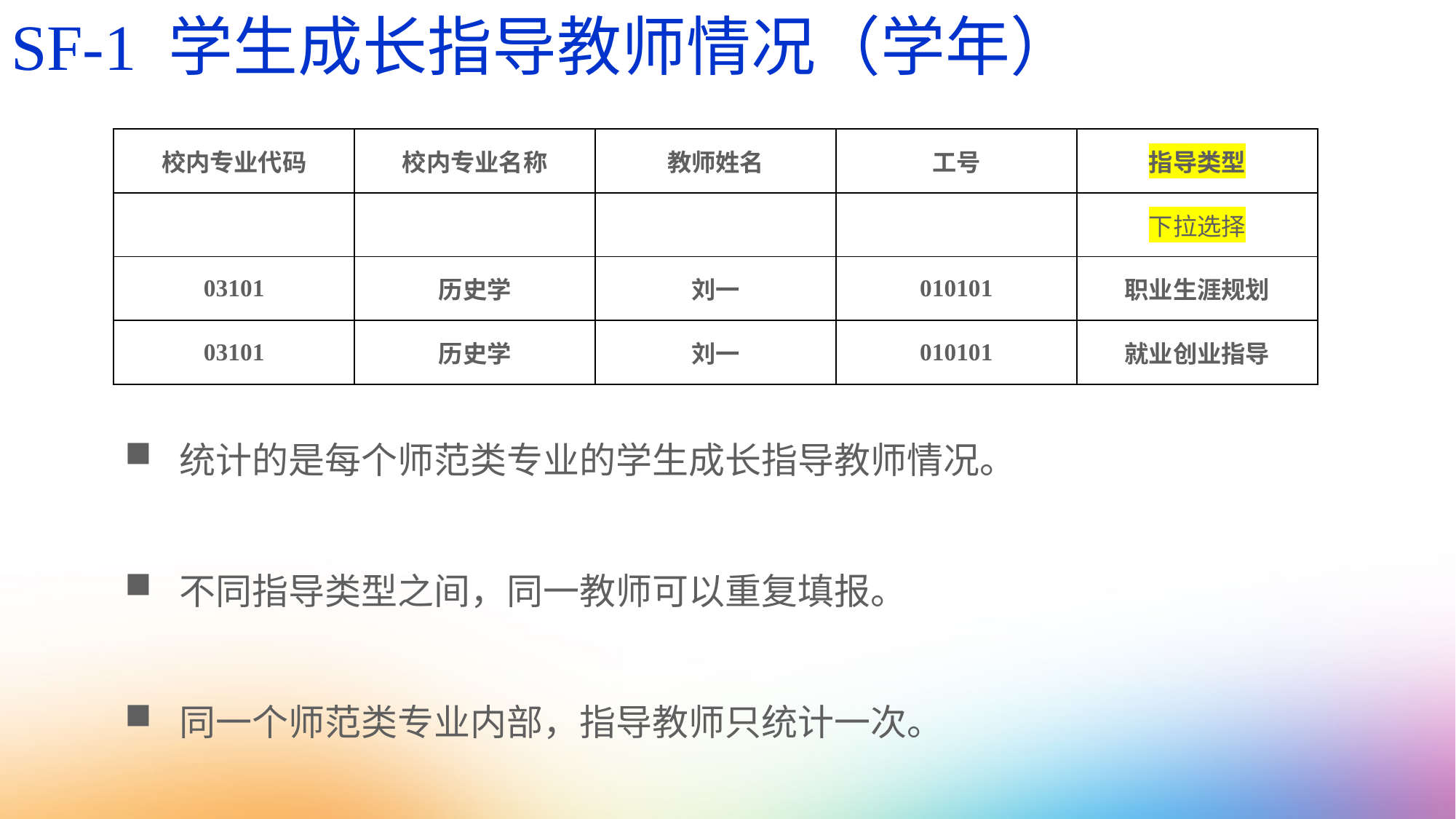

SF-1 学生成长指导教师情况（学年）

| 校内专业代码 | 校内专业名称 | 教师姓名 | 工号 | 指导类型 |
| --- | --- | --- | --- | --- |
|  |  |  |  | 下拉选择 |
| 03101 | 历史学 | 刘一 | 010101 | 职业生涯规划 |
| 03101 | 历史学 | 刘一 | 010101 | 就业创业指导 |
统计的是每个师范类专业的学生成长指导教师情况。

不同指导类型之间，同一教师可以重复填报。

同一个师范类专业内部，指导教师只统计一次。